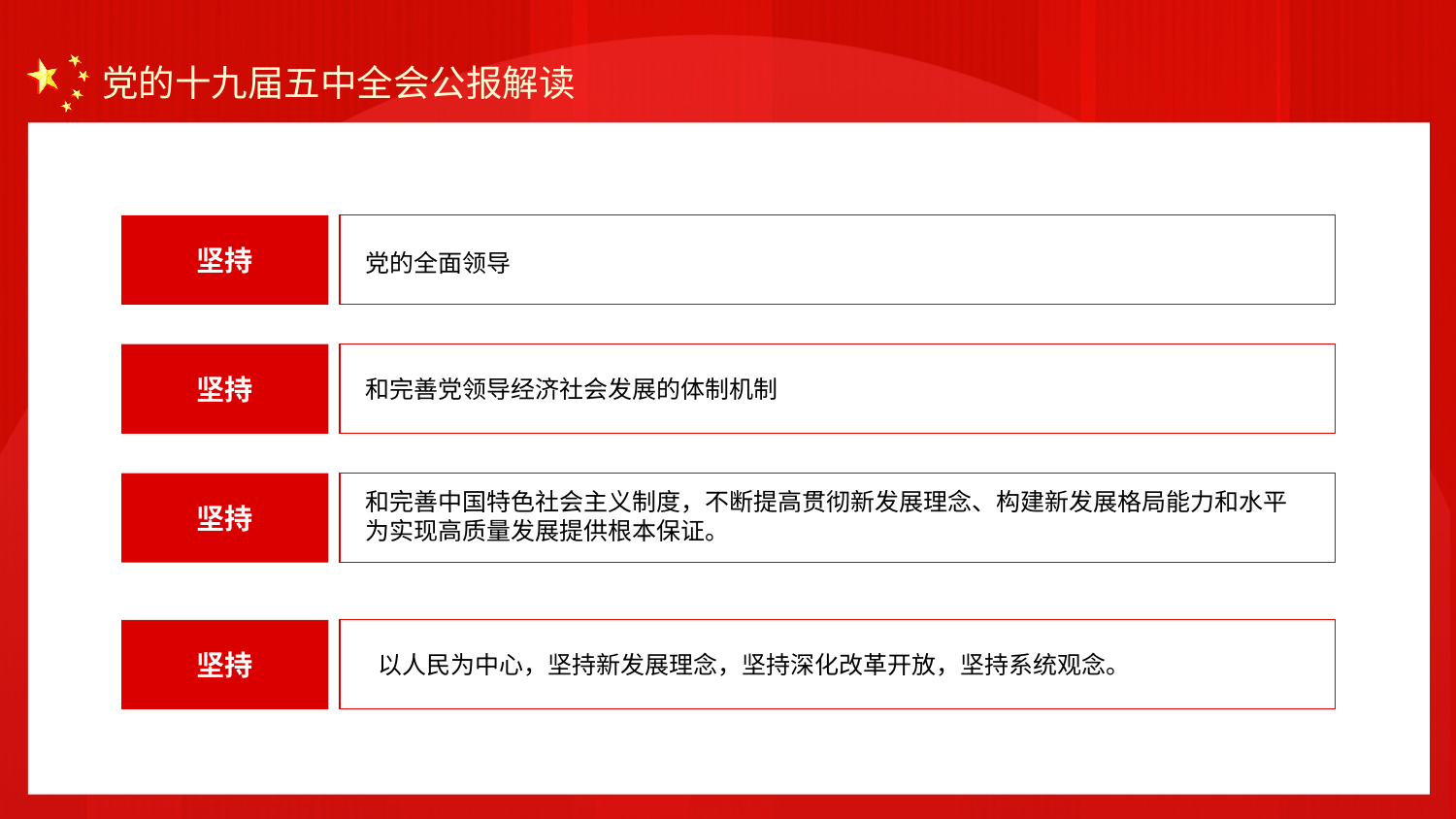

党的全面领导
坚持

和完善党领导经济社会发展的体制机制
坚持
坚持

和完善中国特色社会主义制度，不断提高贯彻新发展理念、构建新发展格局能力和水平为实现高质量发展提供根本保证。

以人民为中心，坚持新发展理念，坚持深化改革开放，坚持系统观念。
坚持